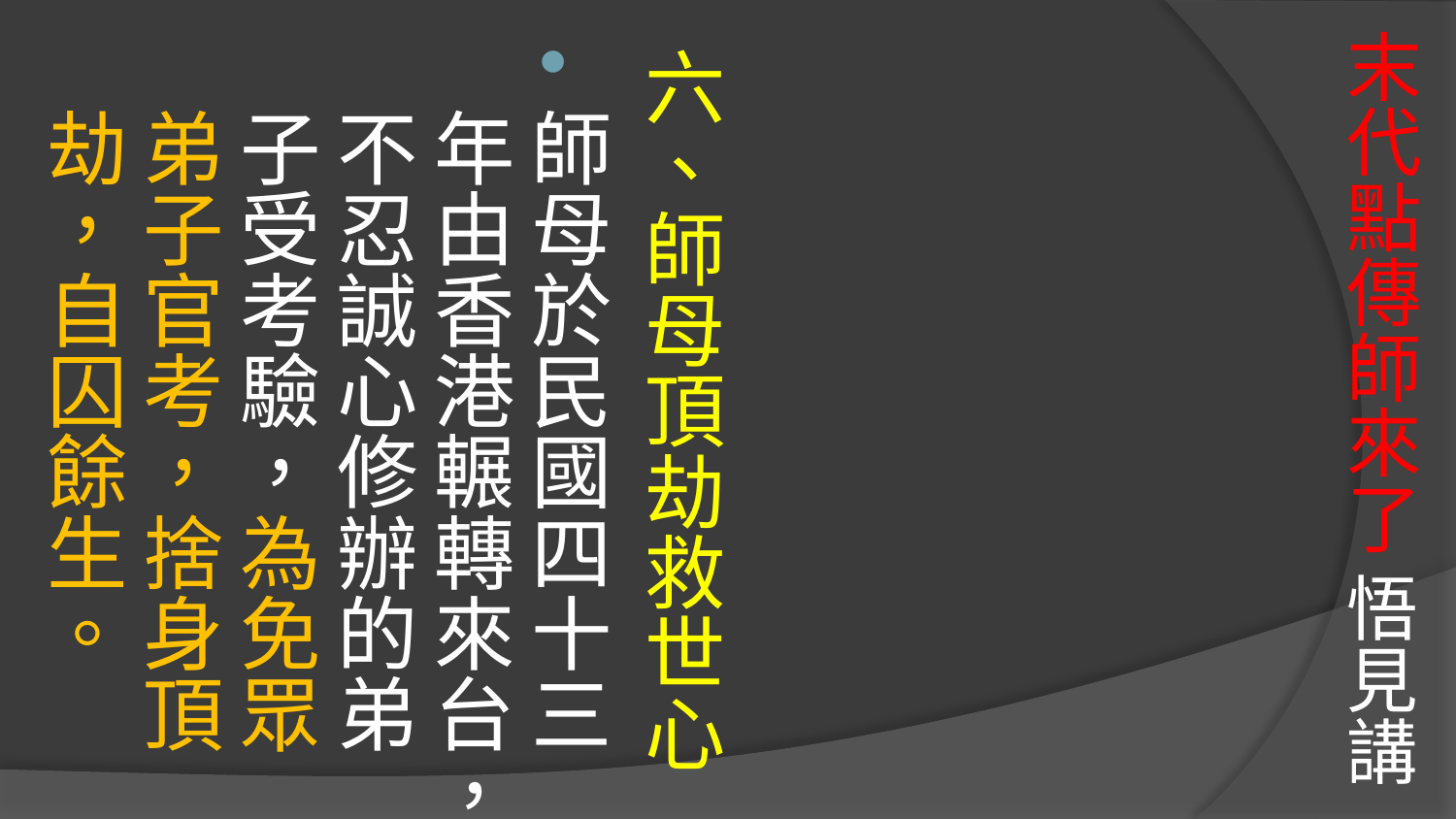

# 末代點傳師來了 悟見講
六、師母頂劫救世心
師母於民國四十三年由香港輾轉來台，不忍誠心修辦的弟子受考驗，為免眾弟子官考，捨身頂劫，自囚餘生。